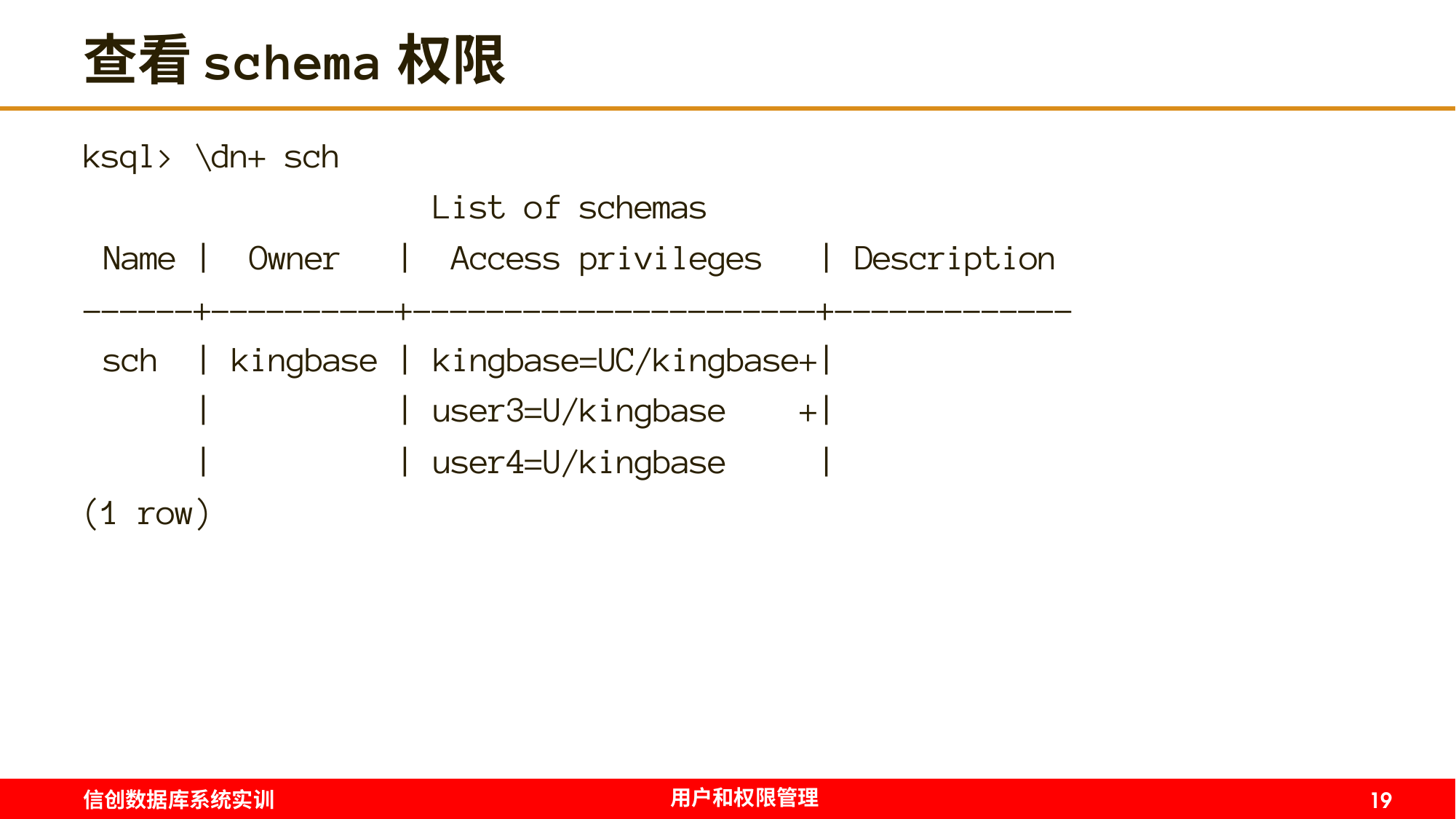

# 查看schema权限
ksql> \dn+ sch
                   List of schemas
 Name |  Owner   |  Access privileges   | Description
------+----------+----------------------+-------------
 sch  | kingbase | kingbase=UC/kingbase+|
      |          | user3=U/kingbase    +|
      |          | user4=U/kingbase     |
(1 row)